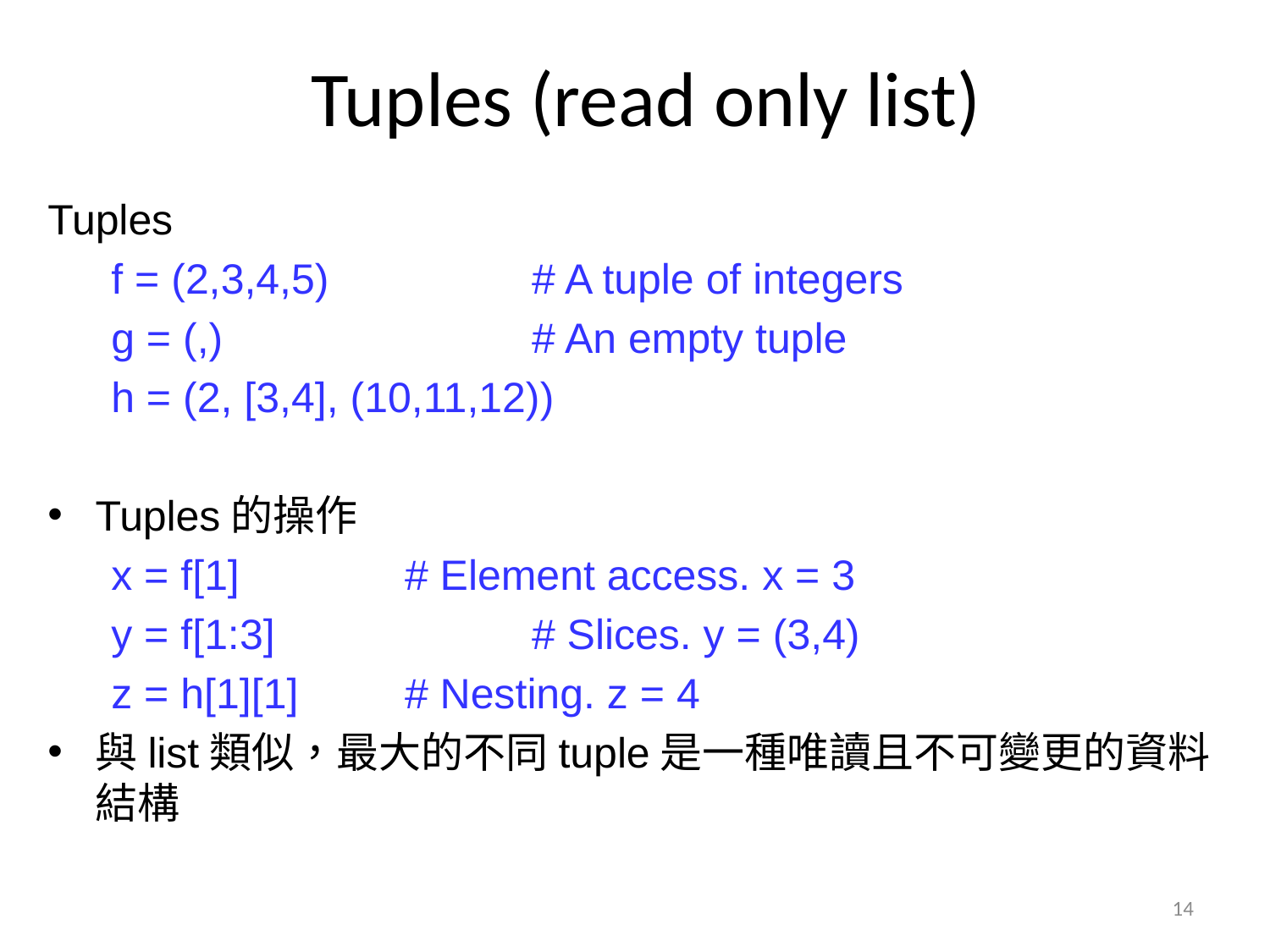

# Tuples (read only list)
Tuples
f = (2,3,4,5) 		# A tuple of integers
g = (,) 			# An empty tuple
h = (2, [3,4], (10,11,12))

Tuples的操作
x = f[1] 		# Element access. x = 3
y = f[1:3] 		# Slices. y = (3,4)
z = h[1][1] 	# Nesting. z = 4
與list類似，最大的不同tuple是一種唯讀且不可變更的資料結構
14